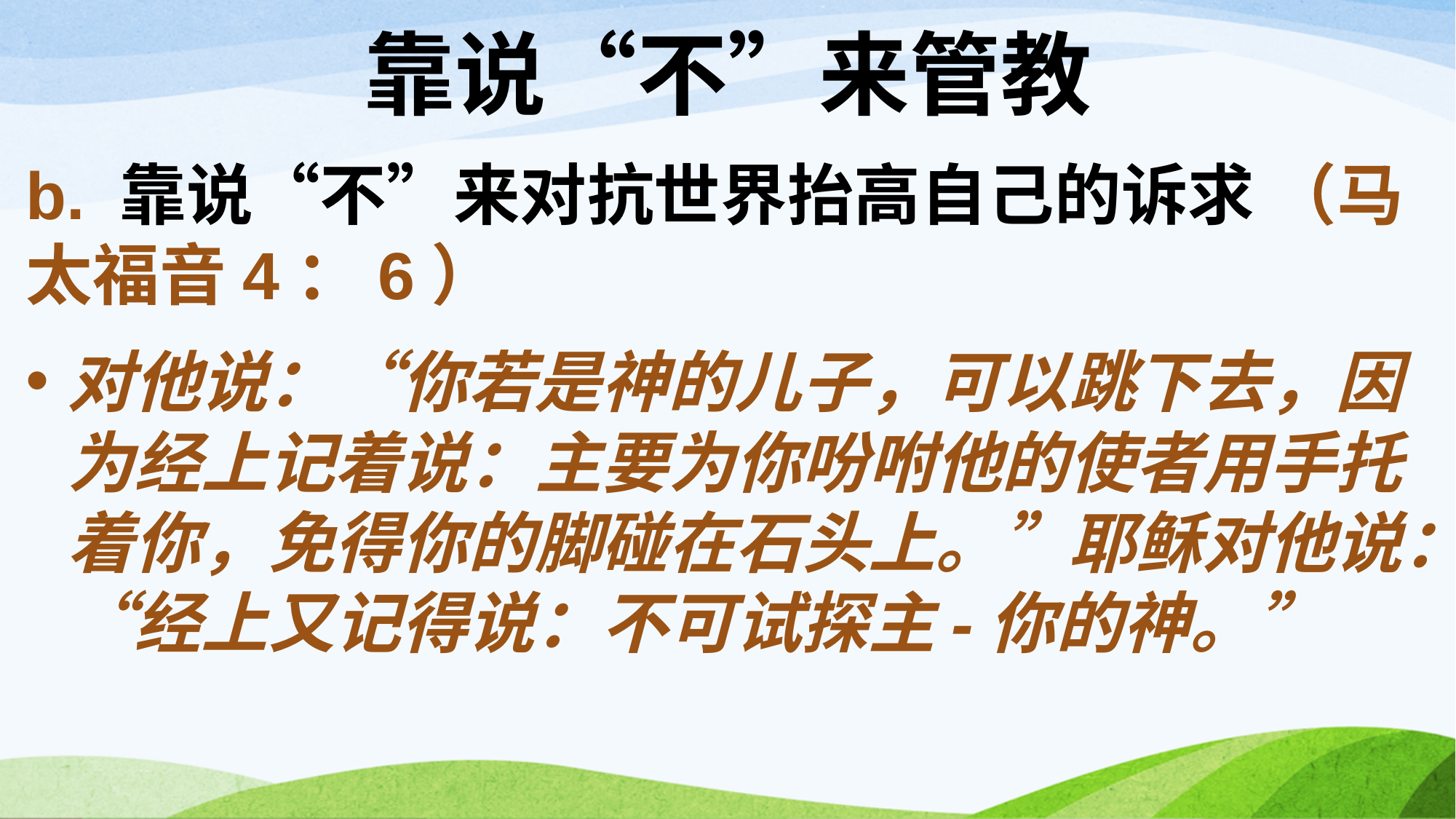

# 靠说“不”来管教
b. 靠说“不”来对抗世界抬高自己的诉求 （马太福音4：6）
对他说：“你若是神的儿子，可以跳下去，因为经上记着说：主要为你吩咐他的使者用手托着你，免得你的脚碰在石头上。”耶稣对他说：“经上又记得说：不可试探主-你的神。”